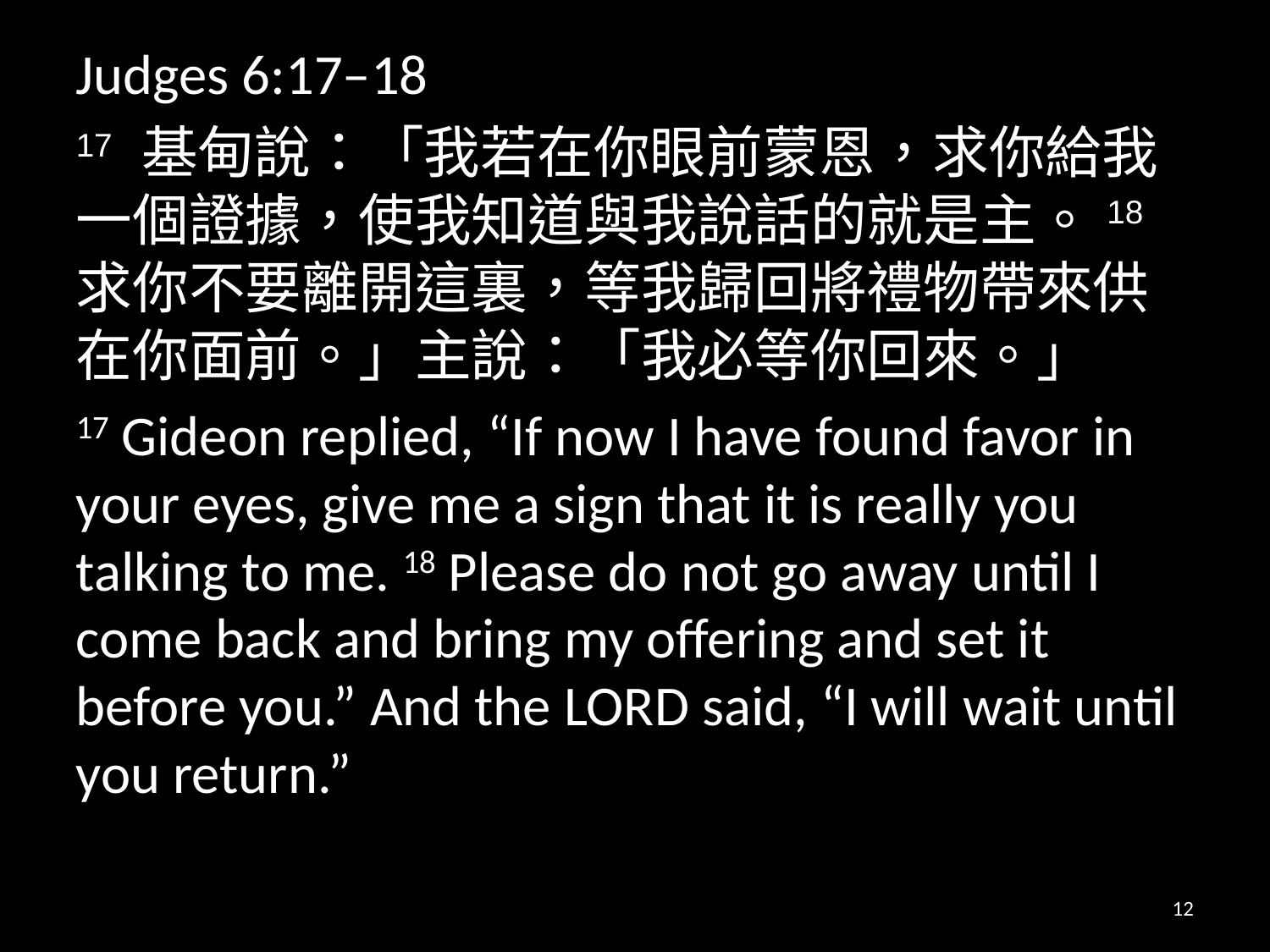

Judges 6:17–18
17 基甸說：「我若在你眼前蒙恩，求你給我一個證據，使我知道與我說話的就是主。18 求你不要離開這裏，等我歸回將禮物帶來供在你面前。」主說：「我必等你回來。」
17 Gideon replied, “If now I have found favor in your eyes, give me a sign that it is really you talking to me. 18 Please do not go away until I come back and bring my offering and set it before you.” And the Lord said, “I will wait until you return.”

12